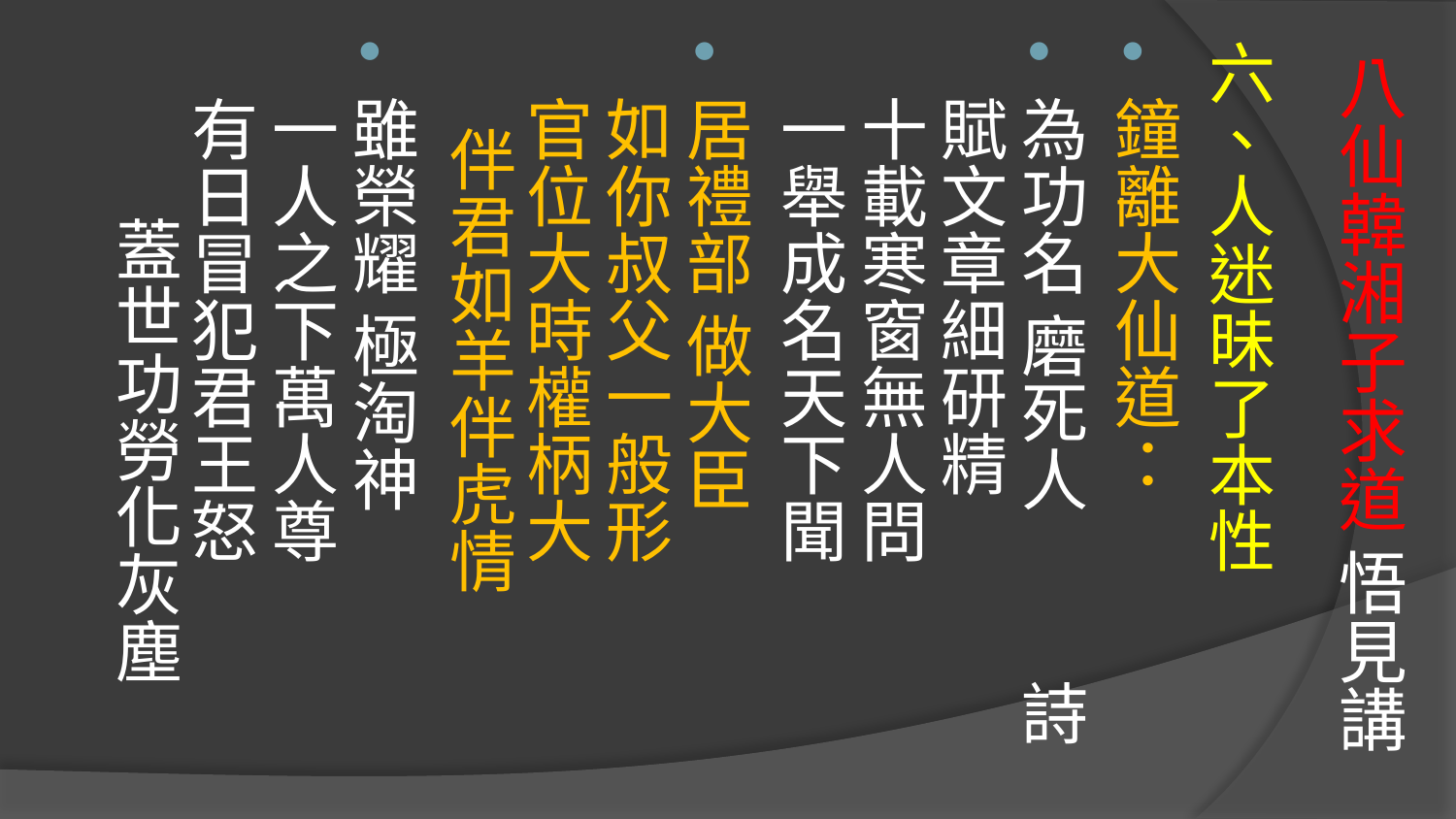

六、人迷昧了本性
鐘離大仙道：
為功名 磨死人           詩賦文章細研精 
十載寒窗無人問              一舉成名天下聞
居禮部 做大臣              如你叔父一般形 
官位大時權柄大                 伴君如羊伴虎情
雖榮耀 極淘神                一人之下萬人尊 
有日冒犯君王怒                       蓋世功勞化灰塵

# 八仙韓湘子求道 悟見講